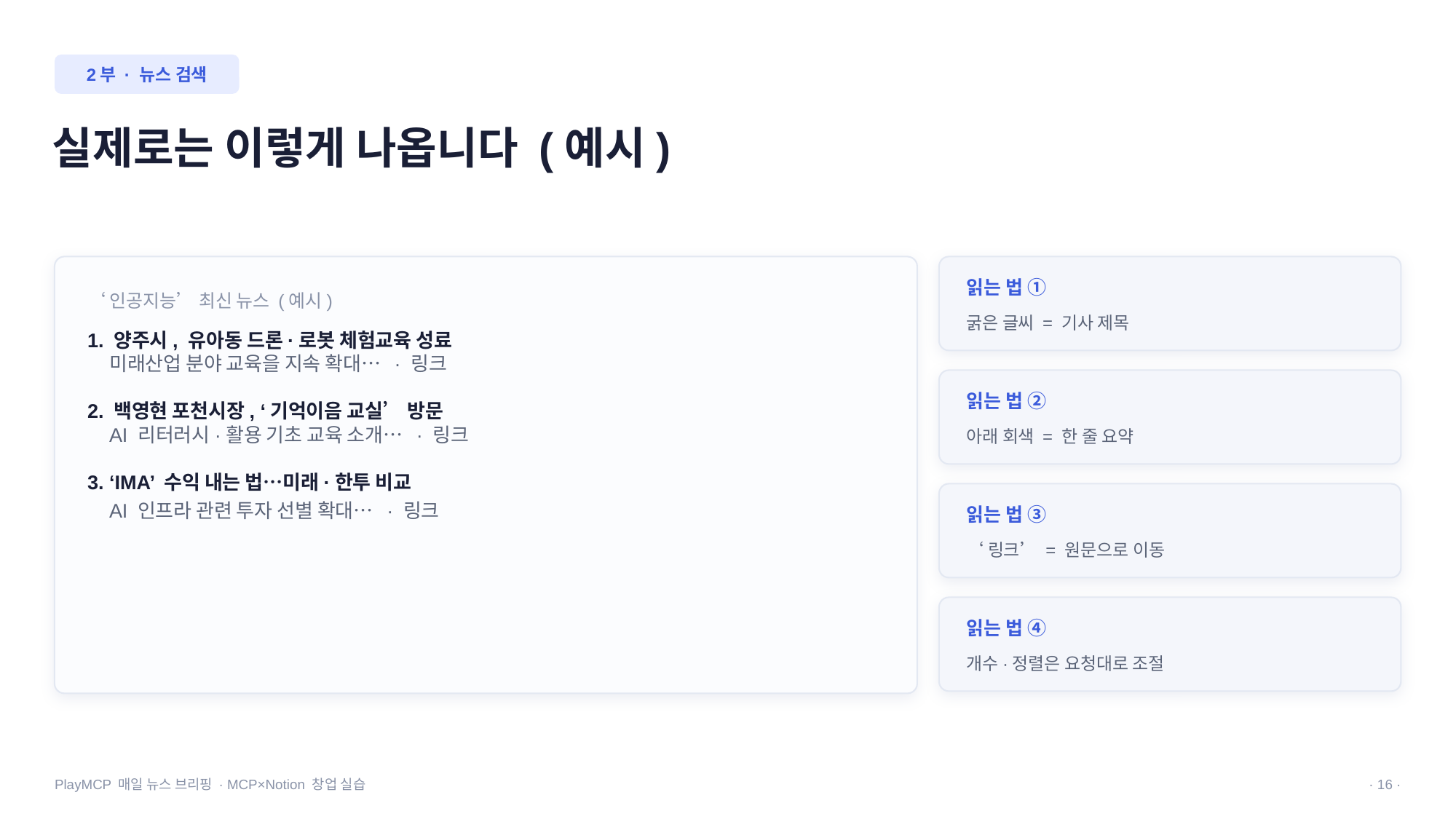

2부 · 뉴스 검색
실제로는 이렇게 나옵니다 (예시)

읽는 법 ①
‘인공지능’ 최신 뉴스 (예시)
굵은 글씨 = 기사 제목
1. 양주시, 유아동 드론·로봇 체험교육 성료
    미래산업 분야 교육을 지속 확대…  · 링크

2. 백영현 포천시장, ‘기억이음 교실’ 방문
    AI 리터러시·활용 기초 교육 소개…  · 링크

3. ‘IMA’ 수익 내는 법…미래·한투 비교
    AI 인프라 관련 투자 선별 확대…  · 링크

읽는 법 ②
아래 회색 = 한 줄 요약

읽는 법 ③
‘링크’ = 원문으로 이동

읽는 법 ④
개수·정렬은 요청대로 조절
PlayMCP 매일 뉴스 브리핑 · MCP×Notion 창업 실습
· 16 ·